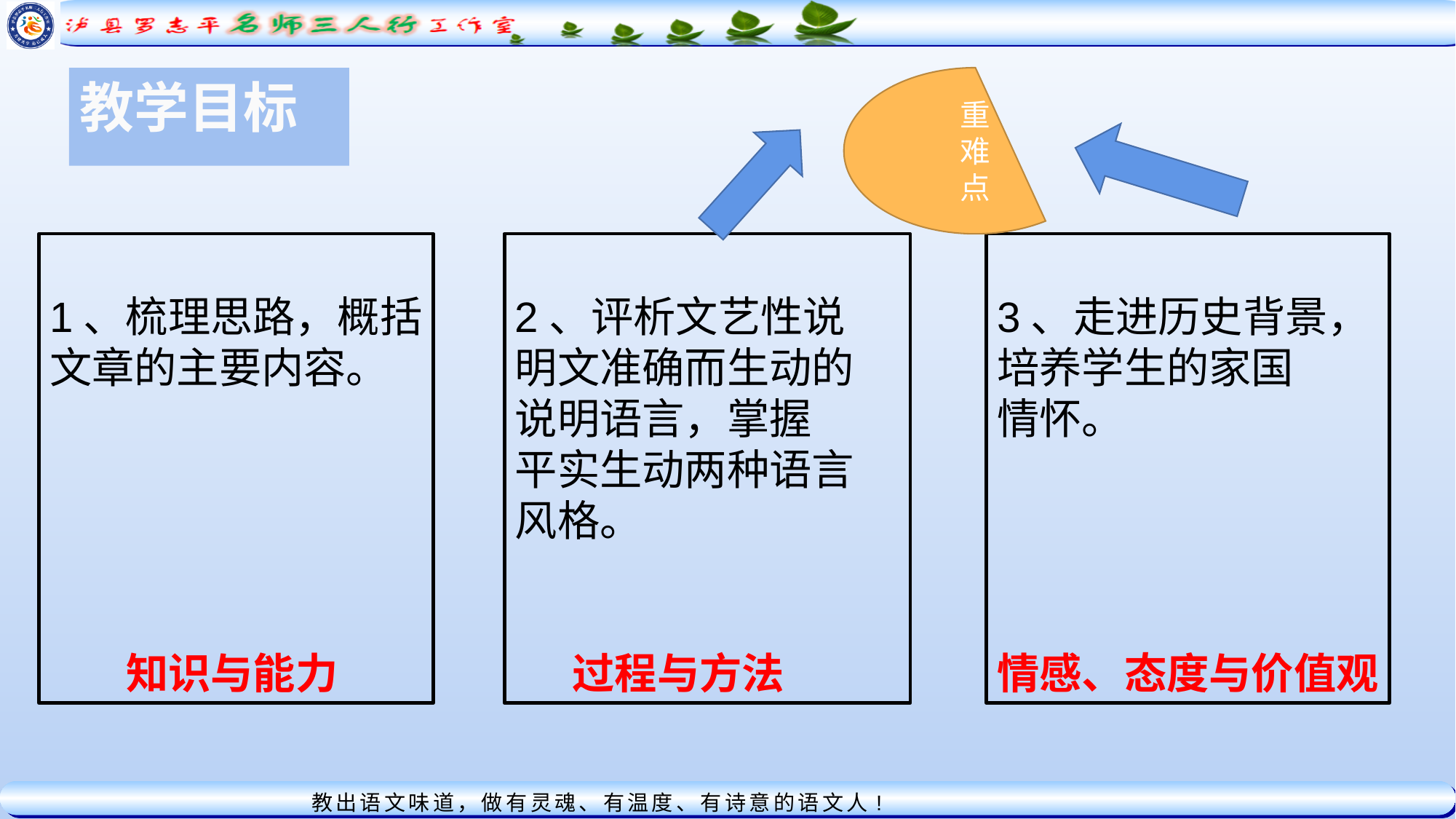

教学目标
重
难
点

1、梳理思路，概括
文章的主要内容。

       知识与能力

2、评析文艺性说
明文准确而生动的
说明语言，掌握
平实生动两种语言
风格。

     过程与方法

3、走进历史背景，
培养学生的家国
情怀。

情感、态度与价值观